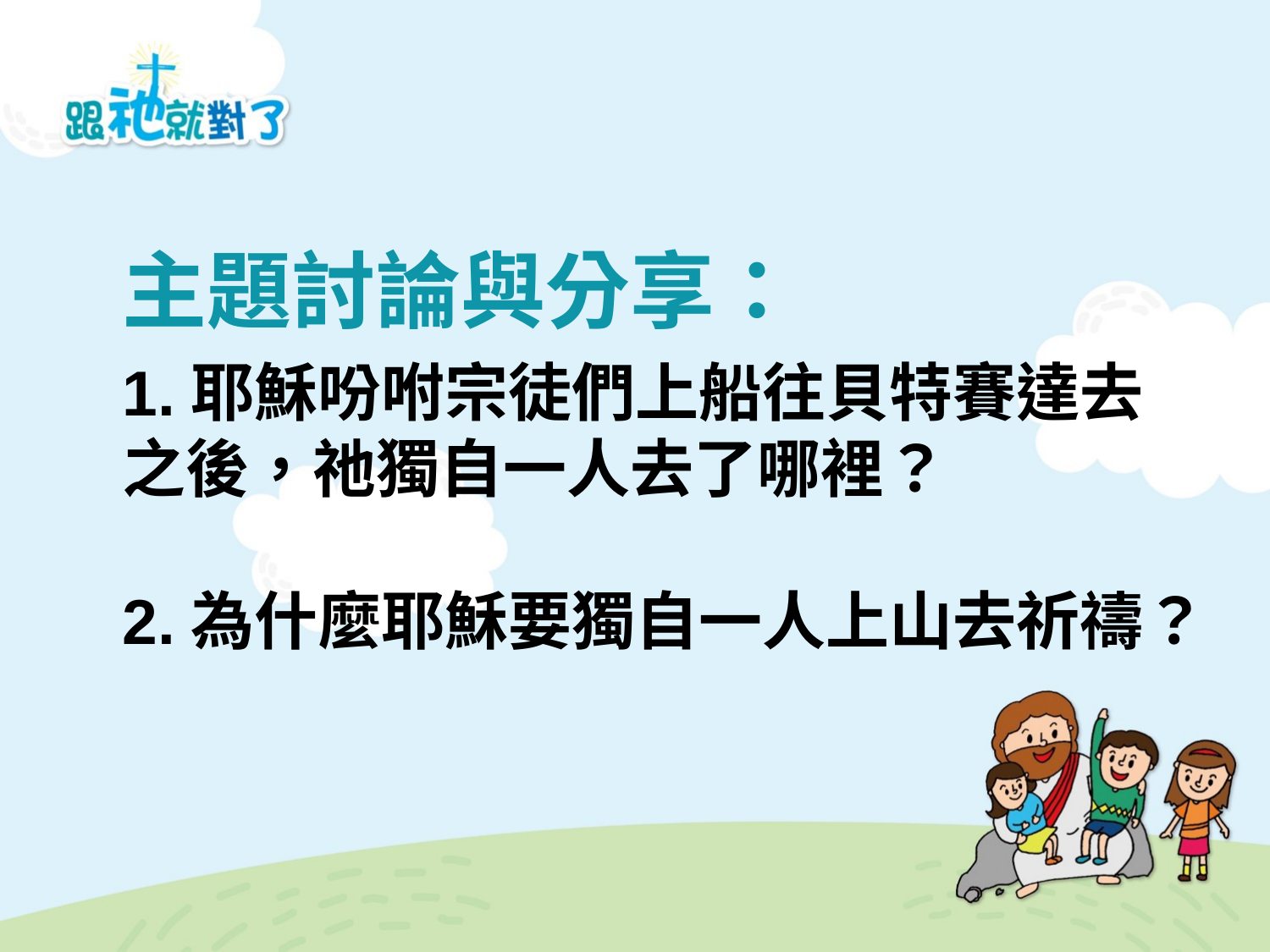

主題討論與分享：
1.耶穌吩咐宗徒們上船往貝特賽達去之後，祂獨自一人去了哪裡？

2.為什麼耶穌要獨自一人上山去祈禱？